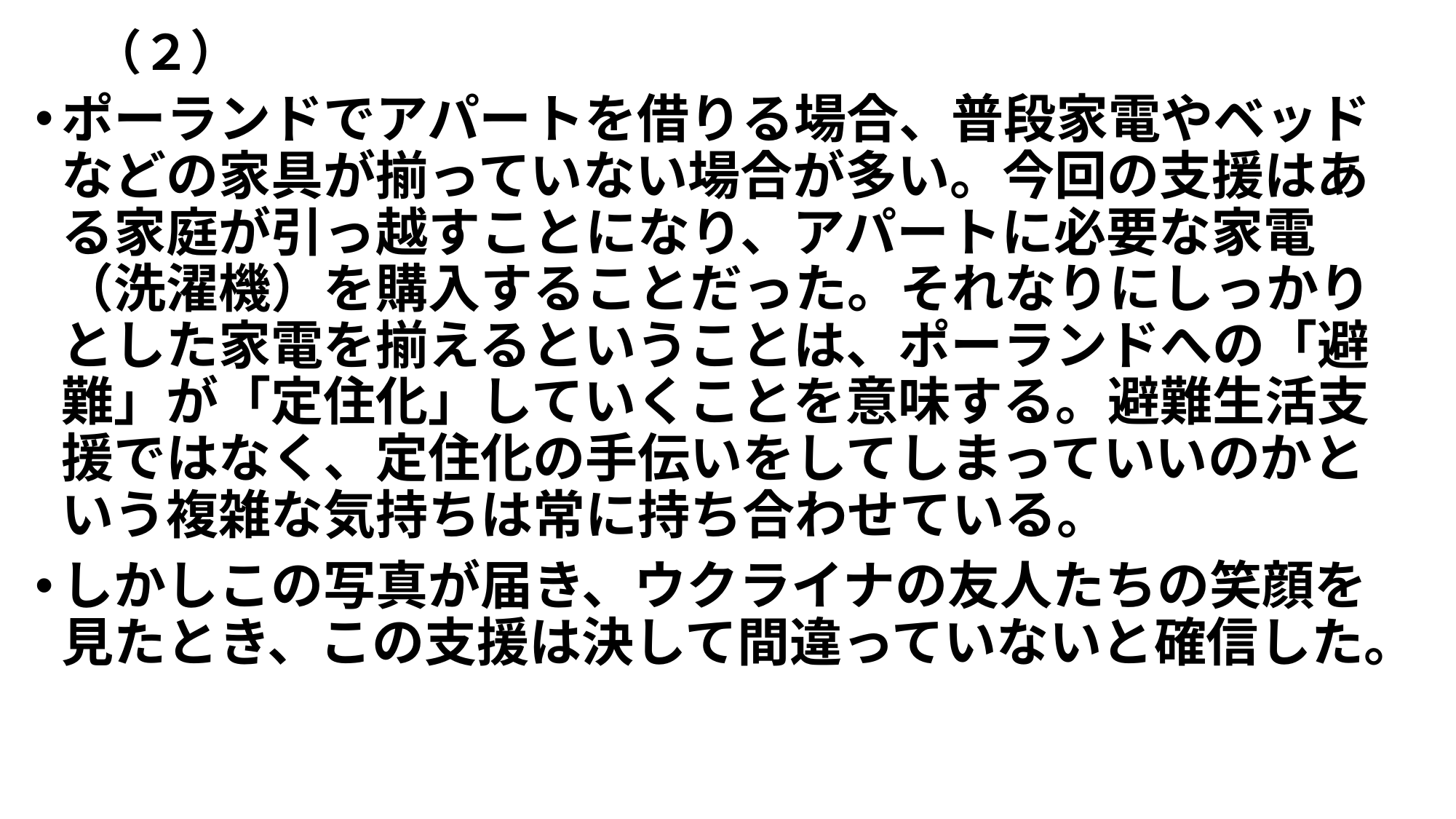

# （２）
ポーランドでアパートを借りる場合、普段家電やベッドなどの家具が揃っていない場合が多い。今回の支援はある家庭が引っ越すことになり、アパートに必要な家電（洗濯機）を購入することだった。それなりにしっかりとした家電を揃えるということは、ポーランドへの「避難」が「定住化」していくことを意味する。避難生活支援ではなく、定住化の手伝いをしてしまっていいのかという複雑な気持ちは常に持ち合わせている。
しかしこの写真が届き、ウクライナの友人たちの笑顔を見たとき、この支援は決して間違っていないと確信した。